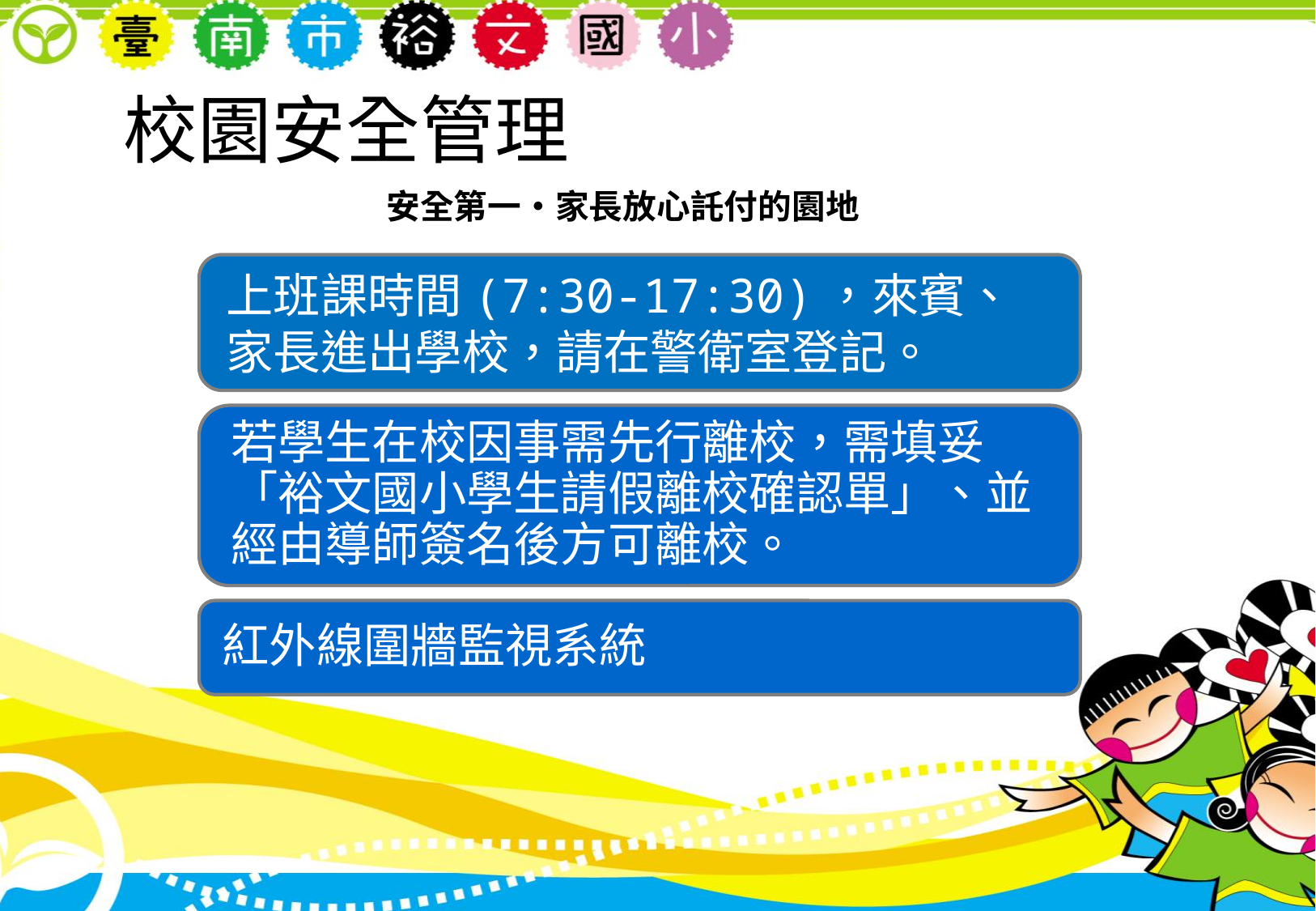

# 校園安全管理 安全第一‧家長放心託付的園地
上班課時間(7:30-17:30)，來賓、家長進出學校，請在警衛室登記。
若學生在校因事需先行離校，需填妥「裕文國小學生請假離校確認單」、並經由導師簽名後方可離校。
紅外線圍牆監視系統